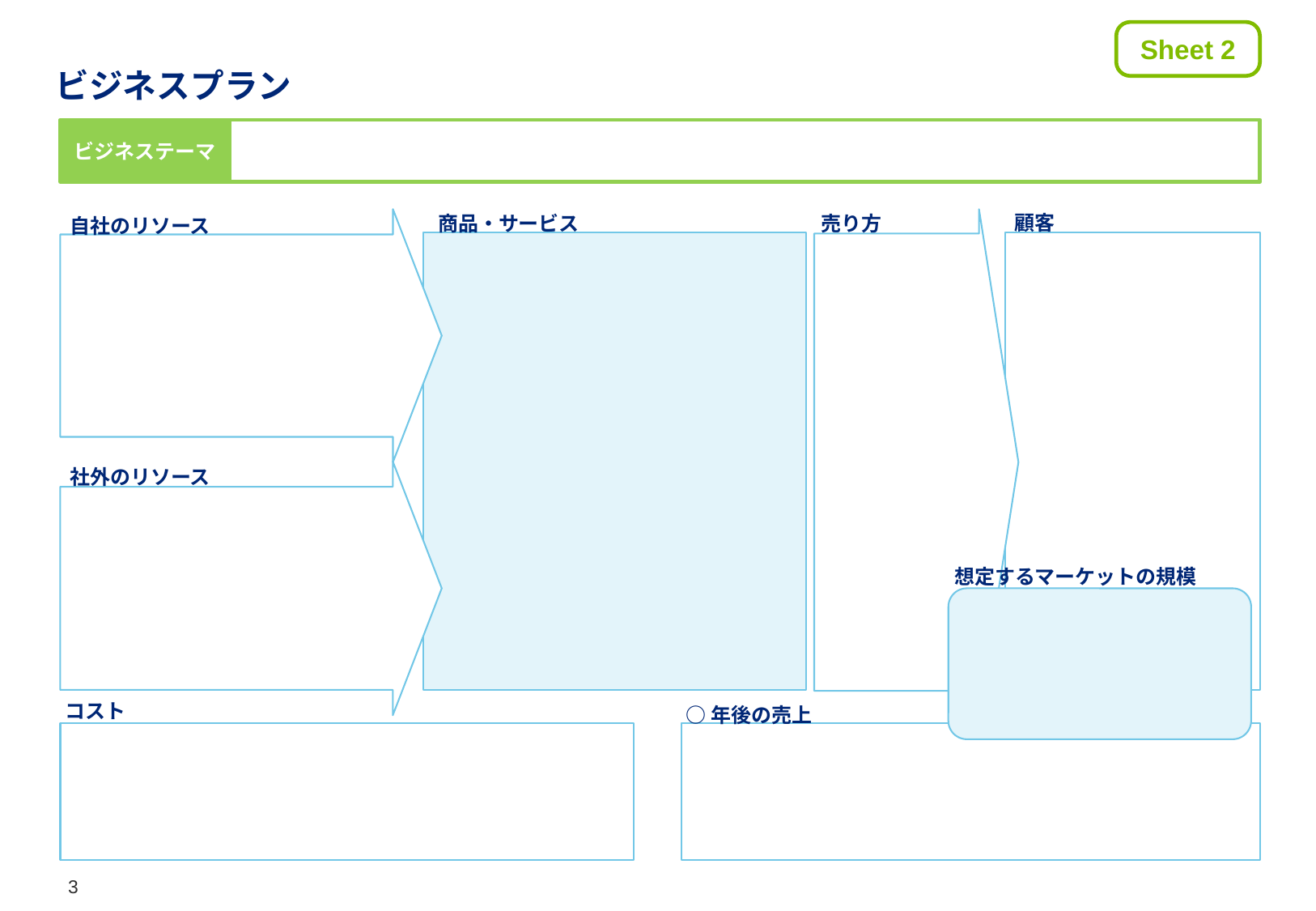

# ビジネスプラン
Sheet 2
ビジネステーマ

顧客
商品・サービス
売り方
自社のリソース

社外のリソース

想定するマーケットの規模

コスト
○年後の売上

3